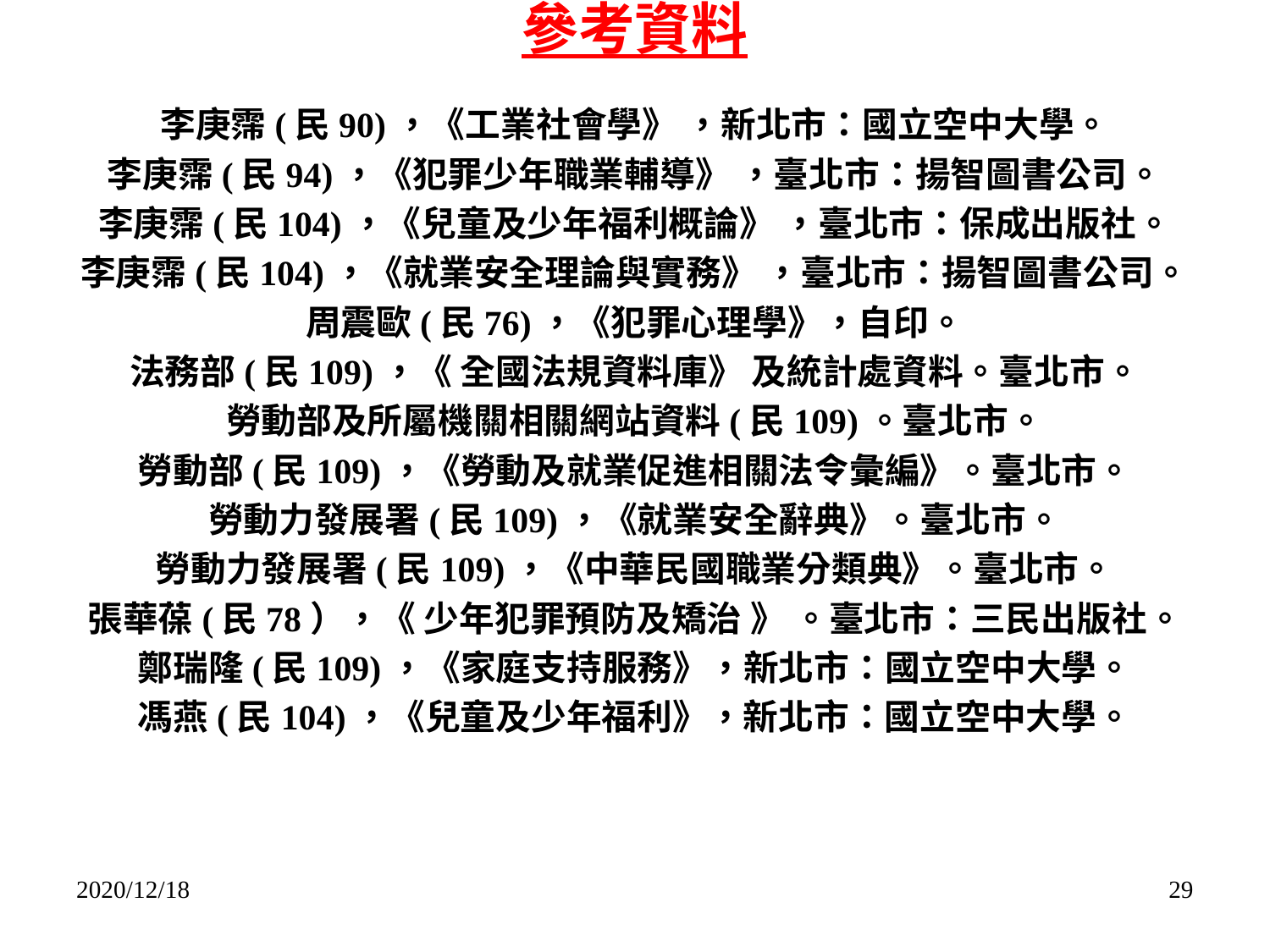

參考資料
李庚霈(民90)，《工業社會學》 ，新北市：國立空中大學。
李庚霈(民94)，《犯罪少年職業輔導》 ，臺北市：揚智圖書公司。
李庚霈(民104)，《兒童及少年福利概論》 ，臺北市：保成出版社。
李庚霈(民104)，《就業安全理論與實務》 ，臺北市：揚智圖書公司。
周震歐(民76)，《犯罪心理學》，自印。
法務部(民109)，《 全國法規資料庫》 及統計處資料。臺北市。
勞動部及所屬機關相關網站資料(民109)。臺北市。
勞動部(民109)，《勞動及就業促進相關法令彙編》。臺北市。
勞動力發展署(民109)，《就業安全辭典》。臺北市。
勞動力發展署(民109)，《中華民國職業分類典》。臺北市。
張華葆(民78），《 少年犯罪預防及矯治 》 。臺北市：三民出版社。
鄭瑞隆(民109)，《家庭支持服務》，新北市：國立空中大學。
馮燕(民104)，《兒童及少年福利》，新北市：國立空中大學。
2020/12/18
29